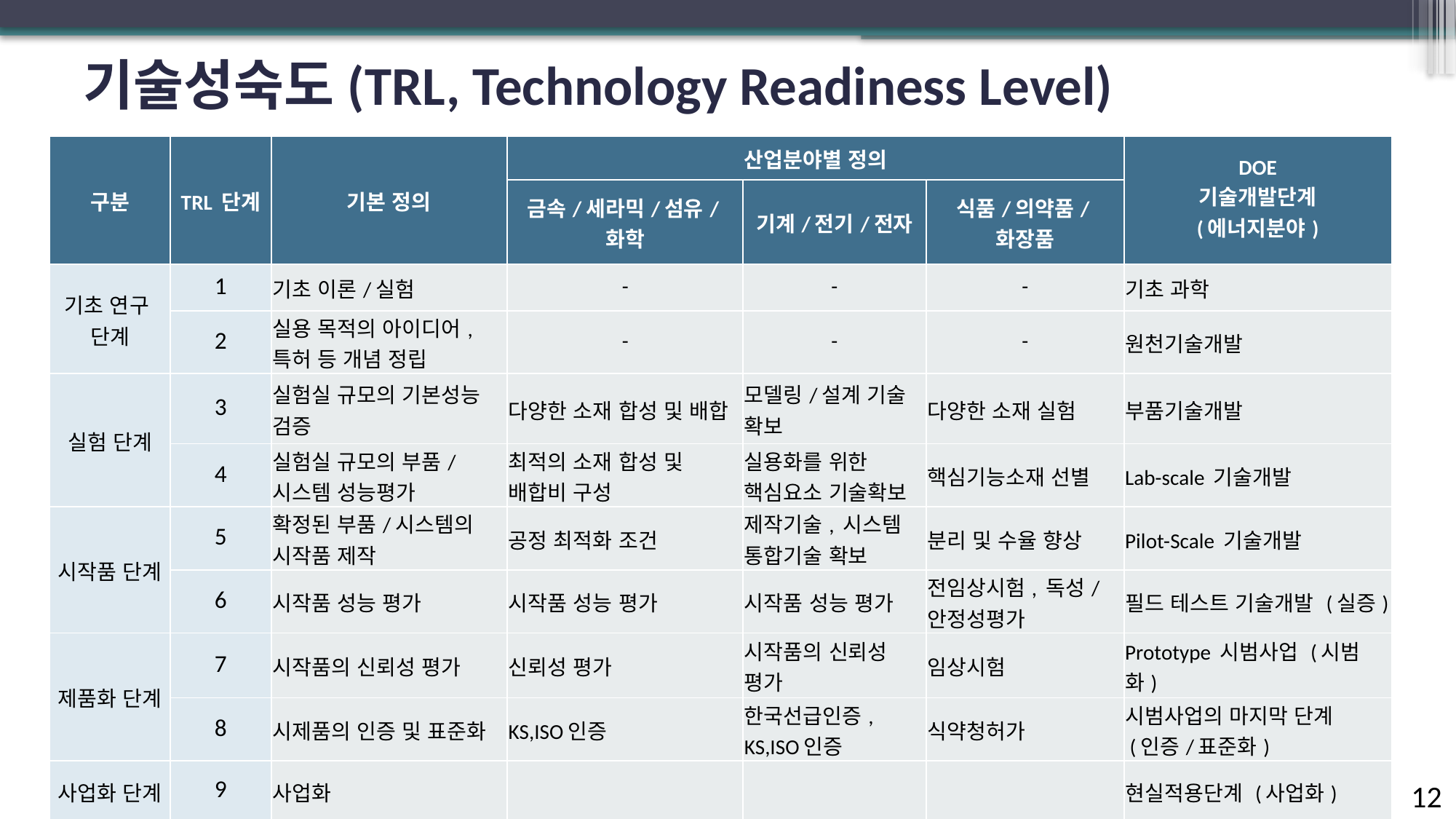

# 기술성숙도(TRL, Technology Readiness Level)
| 구분 | TRL 단계 | 기본 정의 | 산업분야별 정의 |  |  | DOE 기술개발단계 (에너지분야) |
| --- | --- | --- | --- | --- | --- | --- |
|  |  |  | 금속/세라믹/섬유/화학 | 기계/전기/전자 | 식품/의약품/화장품 |  |
| 기초 연구 단계 | 1 | 기초 이론/실험 | - | - | - | 기초 과학 |
|  | 2 | 실용 목적의 아이디어, 특허 등 개념 정립 | - | - | - | 원천기술개발 |
| 실험 단계 | 3 | 실험실 규모의 기본성능 검증 | 다양한 소재 합성 및 배합 | 모델링/설계 기술 확보 | 다양한 소재 실험 | 부품기술개발 |
|  | 4 | 실험실 규모의 부품/ 시스템 성능평가 | 최적의 소재 합성 및 배합비 구성 | 실용화를 위한 핵심요소 기술확보 | 핵심기능소재 선별 | Lab-scale 기술개발 |
| 시작품 단계 | 5 | 확정된 부품/시스템의 시작품 제작 | 공정 최적화 조건 | 제작기술, 시스템 통합기술 확보 | 분리 및 수율 향상 | Pilot-Scale 기술개발 |
|  | 6 | 시작품 성능 평가 | 시작품 성능 평가 | 시작품 성능 평가 | 전임상시험, 독성/ 안정성평가 | 필드 테스트 기술개발 (실증) |
| 제품화 단계 | 7 | 시작품의 신뢰성 평가 | 신뢰성 평가 | 시작품의 신뢰성 평가 | 임상시험 | Prototype 시범사업 (시범화) |
|  | 8 | 시제품의 인증 및 표준화 | KS,ISO인증 | 한국선급인증, KS,ISO인증 | 식약청허가 | 시범사업의 마지막 단계 (인증/표준화) |
| 사업화 단계 | 9 | 사업화 |  |  |  | 현실적용단계 (사업화) |
12